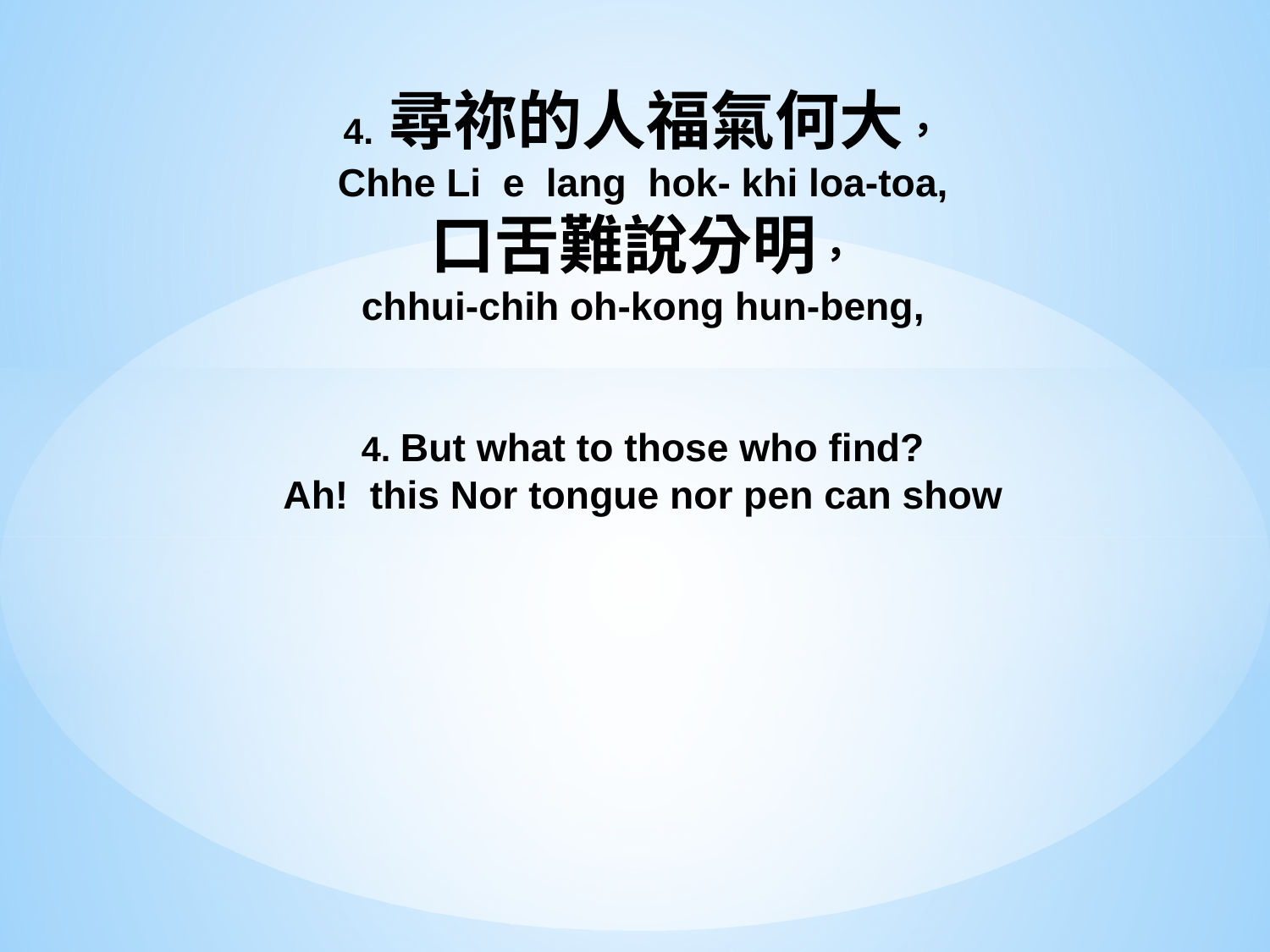

# 4. 尋祢的人福氣何大， Chhe Li  e  lang  hok- khi loa-toa, 口舌難說分明， chhui-chih oh-kong hun-beng, 4. But what to those who find? Ah!  this Nor tongue nor pen can show